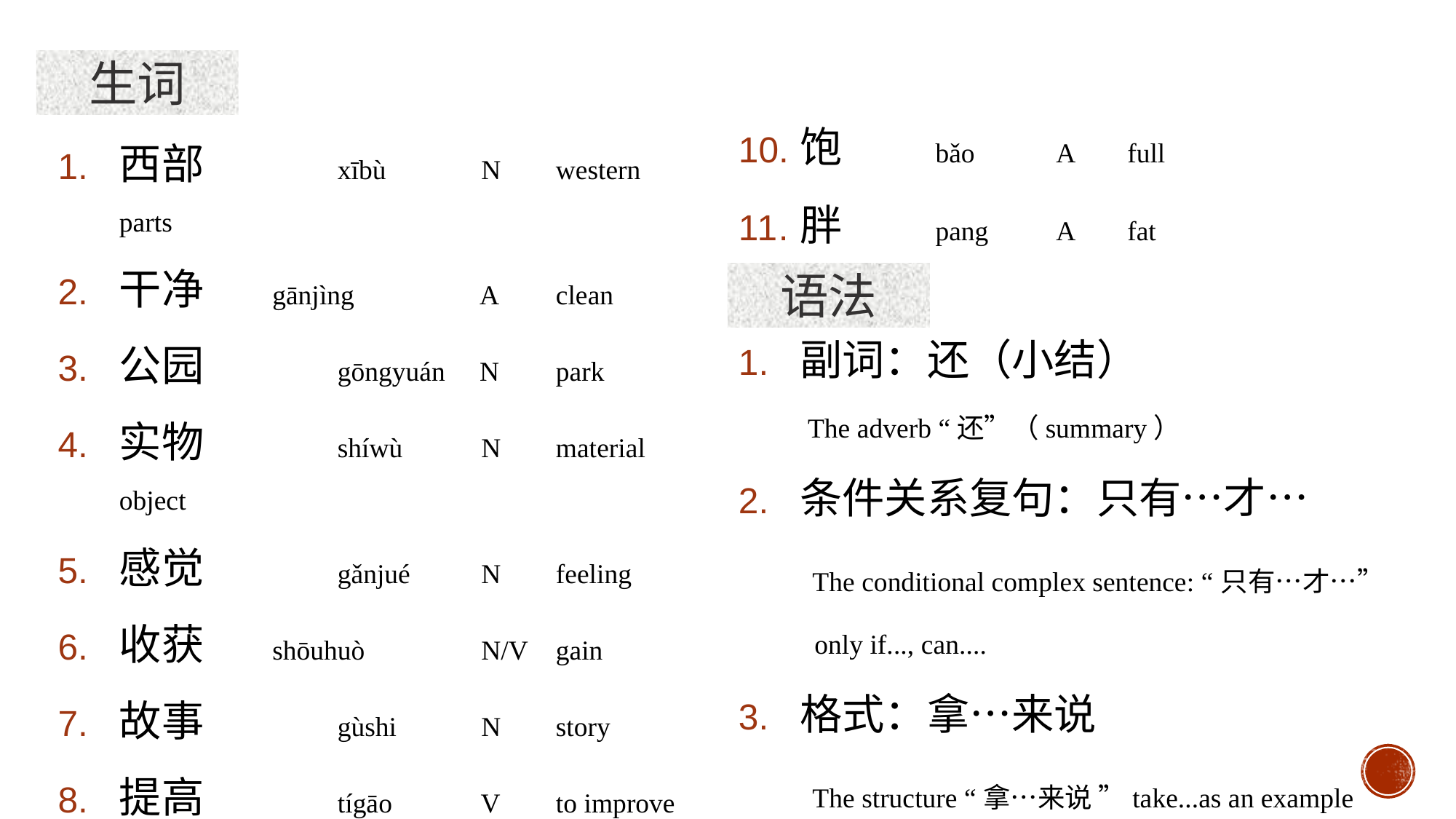

生词
西部         	xībù	     N	western parts
干净          gānjìng	     A	clean
公园         	gōngyuán     N 	park
实物        	shíwù	     N 	material object
感觉         	gǎnjué	     N 	feeling
收获          shōuhuò	     N/V 	gain
故事         	gùshi	     N	story
提高         	tígāo	     V 	to improve
小吃           xiǎochī	     N 	street food

饱              bǎo            A 	full
胖              pang          A	fat

语法
副词：还（小结）
          The adverb “还”（summary）
条件关系复句：只有…才…
       The conditional complex sentence: “只有…才…”
           only if..., can....
格式：拿…来说
       The structure “拿…来说 ”take...as an example